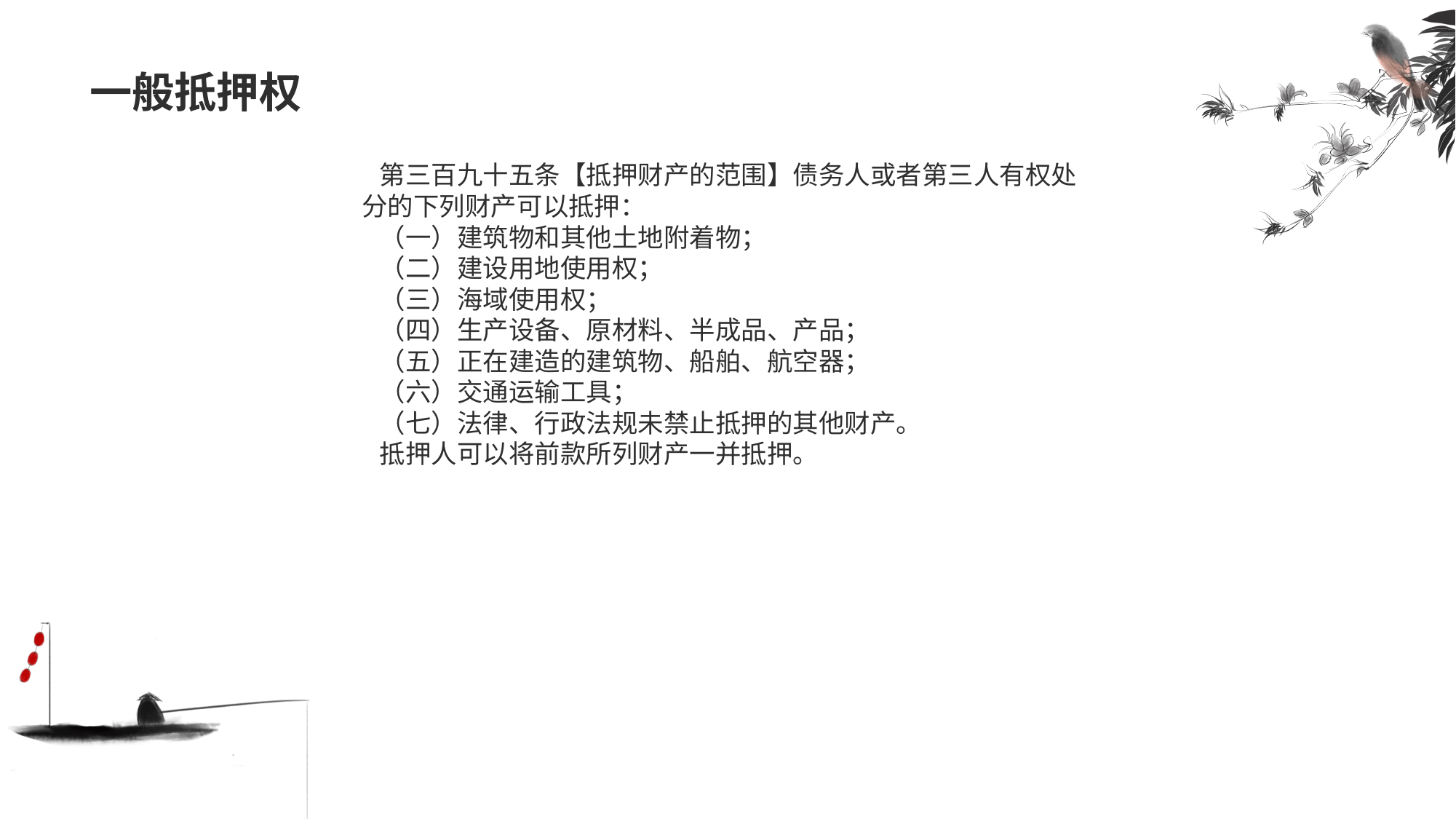

# 一般抵押权

  第三百九十五条【抵押财产的范围】债务人或者第三人有权处分的下列财产可以抵押：
  （一）建筑物和其他土地附着物；
  （二）建设用地使用权；
  （三）海域使用权；
  （四）生产设备、原材料、半成品、产品；
  （五）正在建造的建筑物、船舶、航空器；
  （六）交通运输工具；
  （七）法律、行政法规未禁止抵押的其他财产。
  抵押人可以将前款所列财产一并抵押。
70